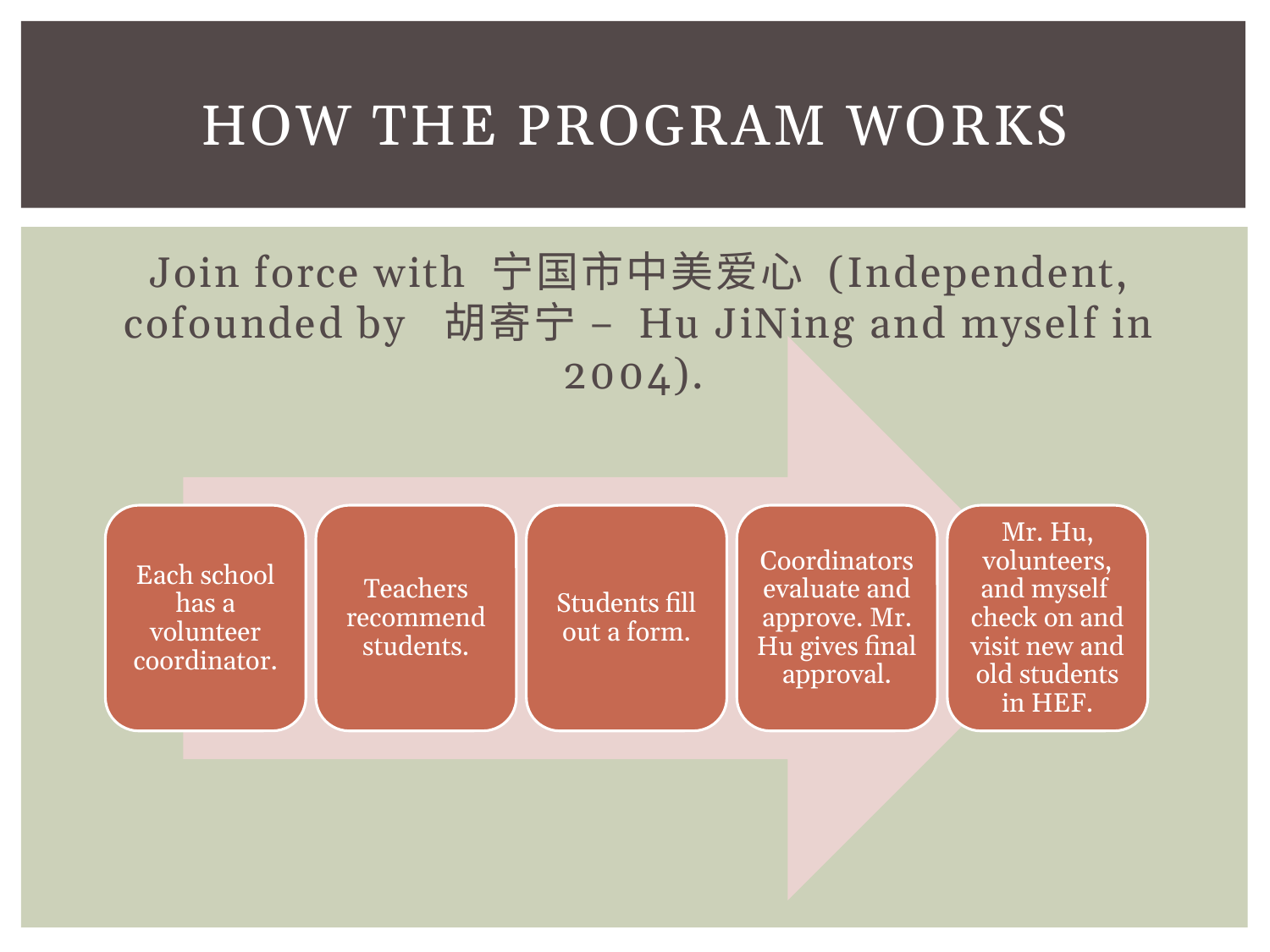

# How the program works
Join force with 宁国市中美爱心 (Independent, cofounded by  胡寄宁 – Hu JiNing and myself in 2004).
Each school has a volunteer coordinator.
Teachers recommend students.
Students fill out a form.
Coordinators evaluate and approve. Mr. Hu gives final approval.
Mr. Hu, volunteers, and myself  check on and visit new and old students in HEF.